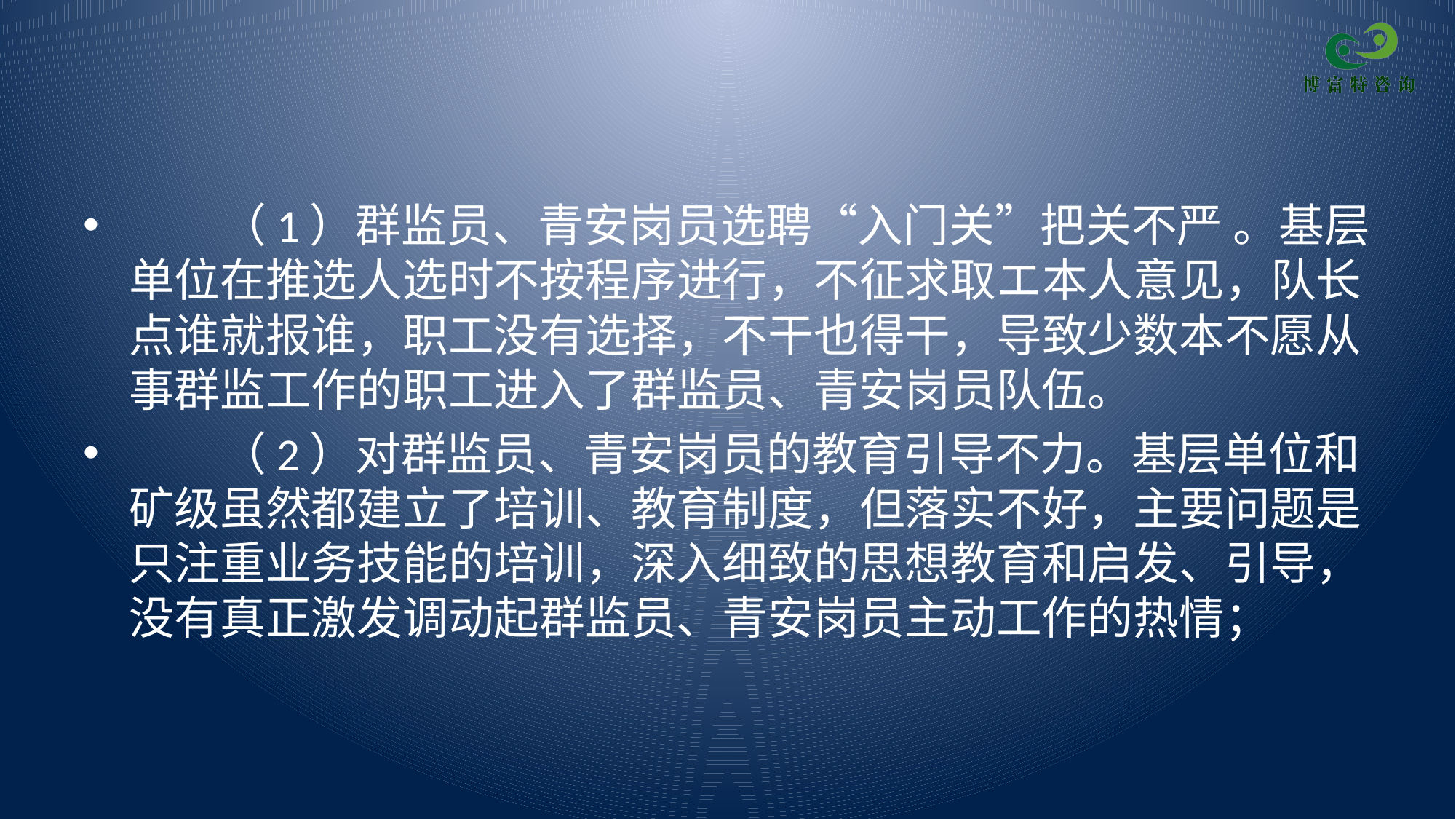

#
        （1）群监员、青安岗员选聘“入门关”把关不严 。基层单位在推选人选时不按程序进行，不征求取エ本人意见，队长点谁就报谁，职工没有选择，不干也得干，导致少数本不愿从事群监工作的职工进入了群监员、青安岗员队伍。
        （2）对群监员、青安岗员的教育引导不力。基层单位和矿级虽然都建立了培训、教育制度，但落实不好，主要问题是只注重业务技能的培训，深入细致的思想教育和启发、引导，没有真正激发调动起群监员、青安岗员主动工作的热情；